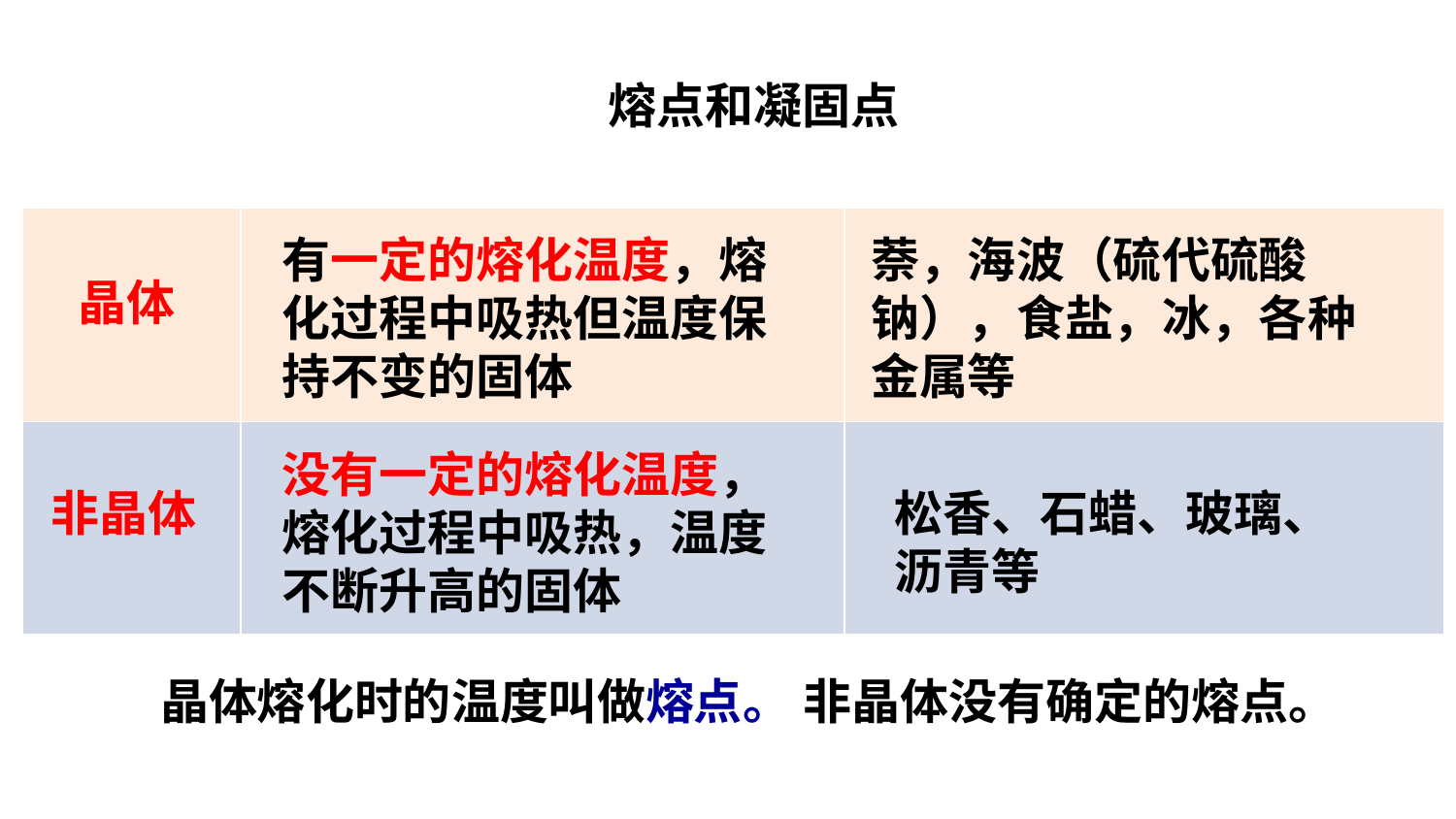

熔点和凝固点
|  |  |  |
| --- | --- | --- |
|  |  |  |
有一定的熔化温度，熔化过程中吸热但温度保持不变的固体
萘，海波（硫代硫酸钠），食盐，冰，各种金属等
晶体
没有一定的熔化温度，熔化过程中吸热，温度不断升高的固体
非晶体
松香、石蜡、玻璃、沥青等
晶体熔化时的温度叫做熔点。
非晶体没有确定的熔点。